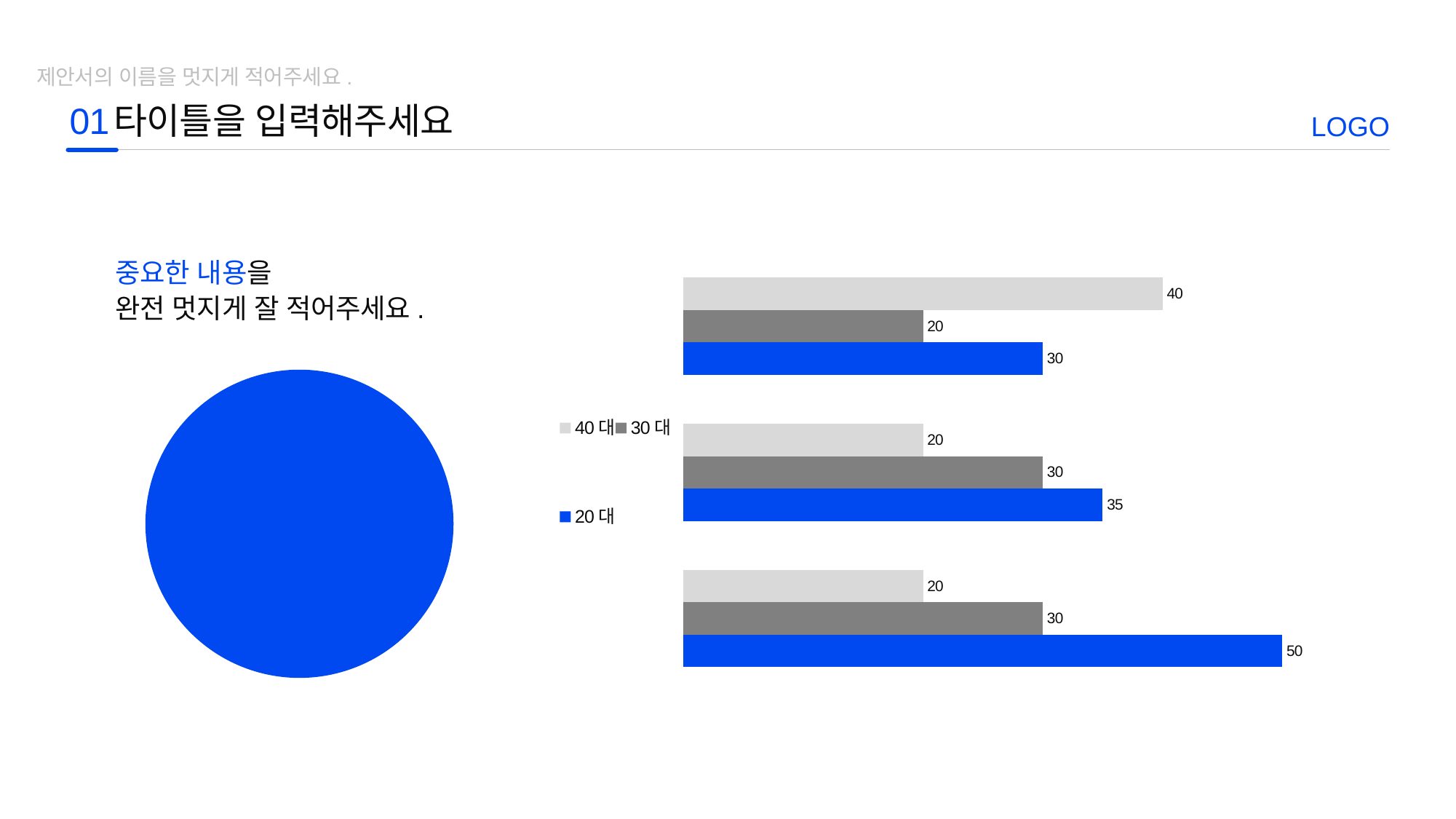

제안서의 이름을 멋지게 적어주세요.
01
타이틀을 입력해주세요
LOGO

### Chart

| Category | 20대 | 30대 | 40대 |
|---|---|---|---|
| 20대 | 50.0 | 30.0 | 20.0 |
| 30대 | 35.0 | 30.0 | 20.0 |
| 40대 | 30.0 | 20.0 | 40.0 |
중요한 내용을
완전 멋지게 잘 적어주세요.

53%
본문 내용을 잘 정리 해서 입력해주세요. 본문 내용이 잘 전달 시켜서 성공적인 제안서를 제출해주세요.